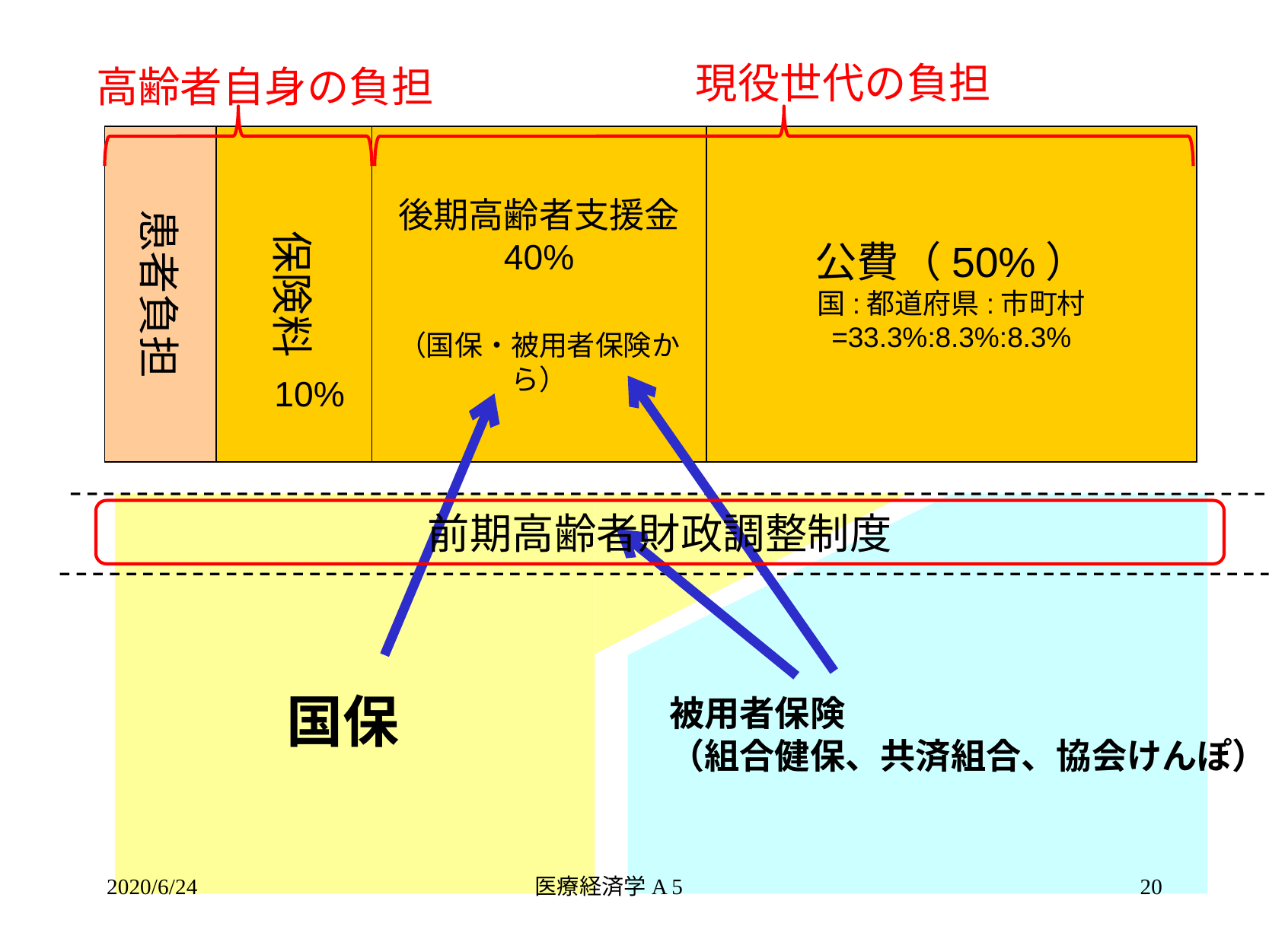

現役世代の負担
高齢者自身の負担
患者負担
保険料
後期高齢者支援金
40%

（国保・被用者保険から）
公費（50%）
国:都道府県:市町村
=33.3%:8.3%:8.3%
10%

国保
被用者保険
（組合健保、共済組合、協会けんぽ）
前期高齢者財政調整制度
2020/6/24
医療経済学A 5
20